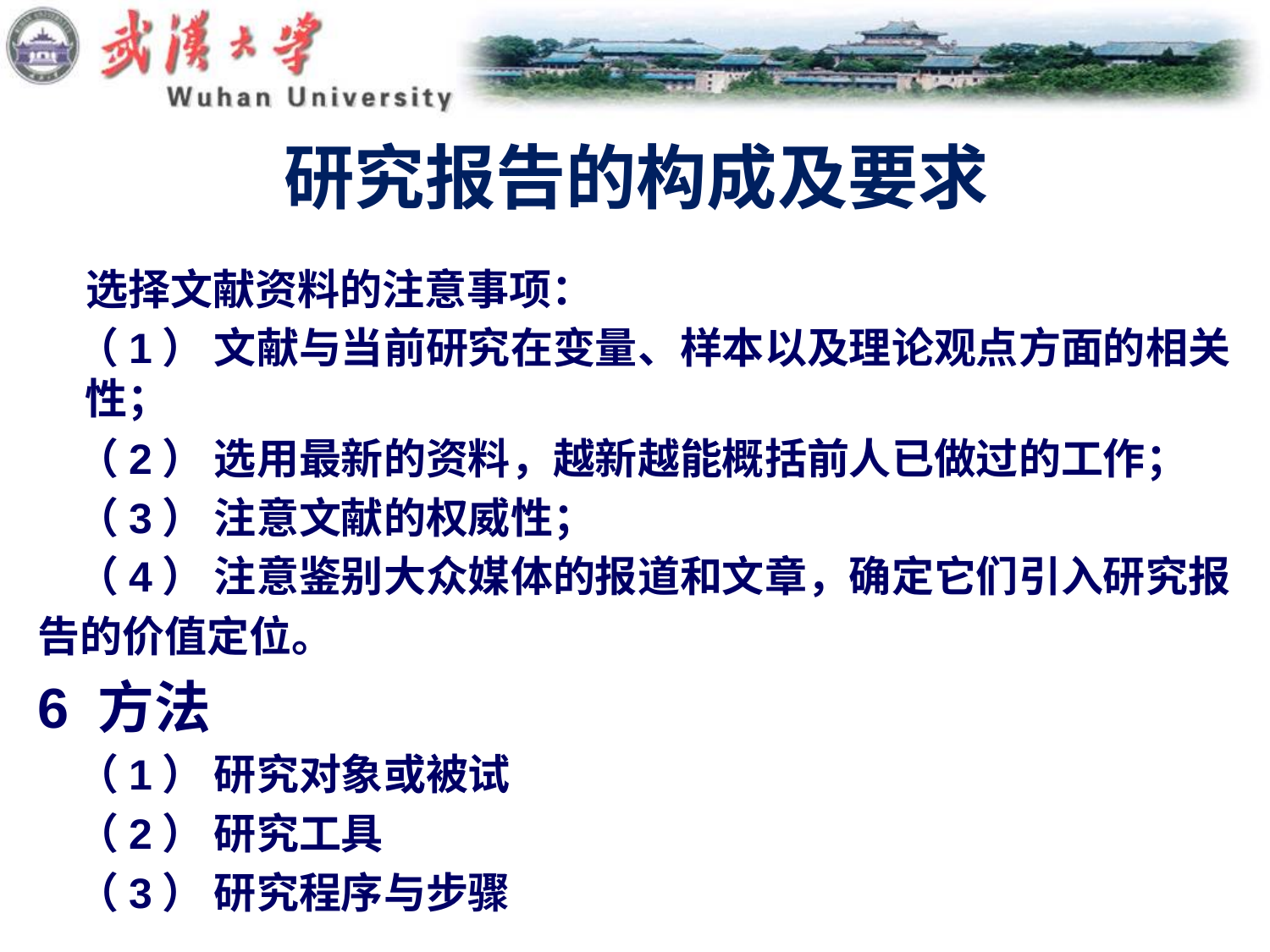

# 研究报告的构成及要求
    选择文献资料的注意事项：
   （1） 文献与当前研究在变量、样本以及理论观点方面的相关性；
   （2） 选用最新的资料，越新越能概括前人已做过的工作；
   （3） 注意文献的权威性；
   （4） 注意鉴别大众媒体的报道和文章，确定它们引入研究报
告的价值定位。
6 方法
   （1） 研究对象或被试
   （2） 研究工具
   （3） 研究程序与步骤